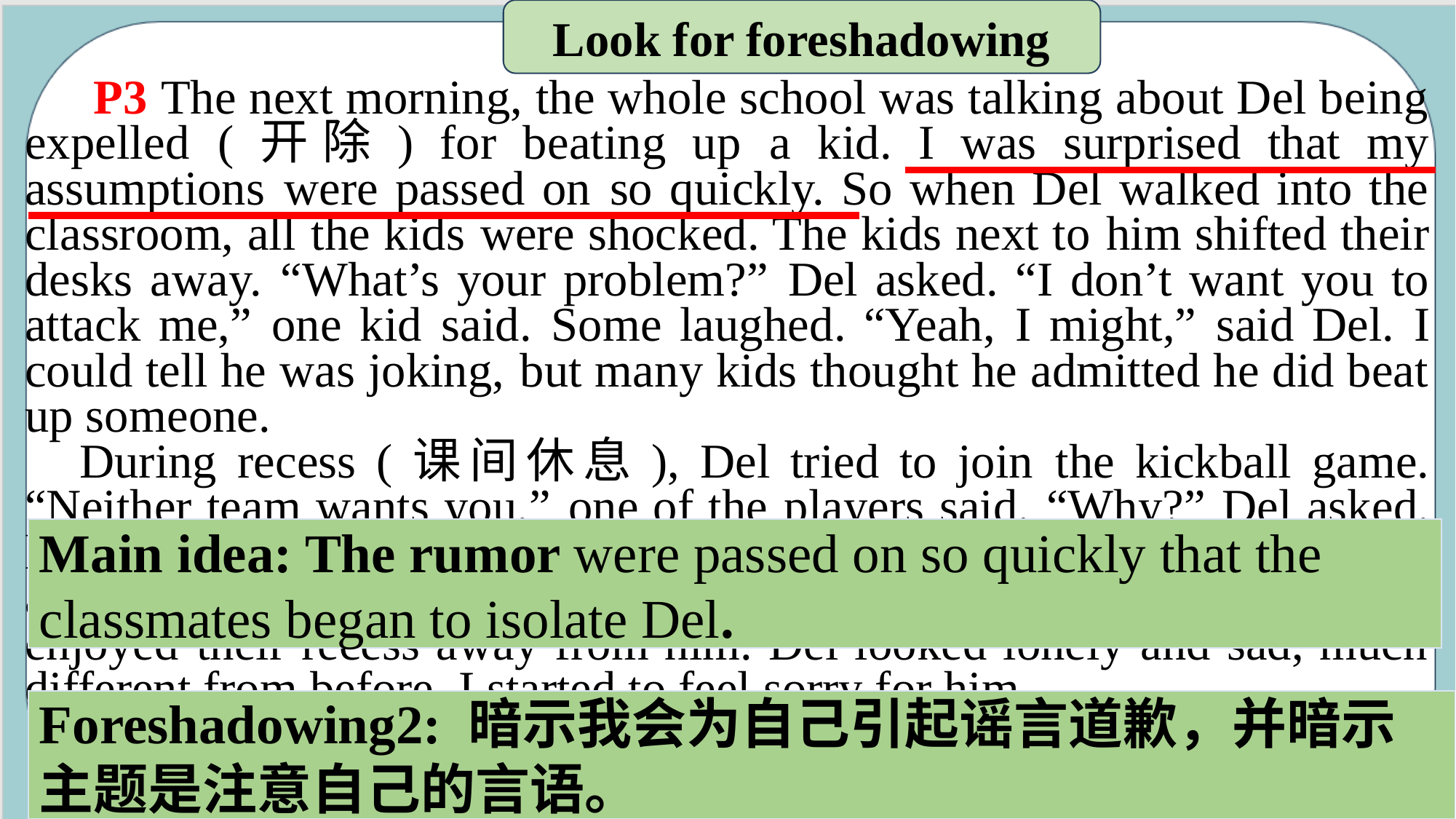

Look for foreshadowing
 P3 The next morning, the whole school was talking about Del being expelled (开除) for beating up a kid. I was surprised that my assumptions were passed on so quickly. So when Del walked into the classroom, all the kids were shocked. The kids next to him shifted their desks away. “What’s your problem?” Del asked. “I don’t want you to attack me,” one kid said. Some laughed. “Yeah, I might,” said Del. I could tell he was joking, but many kids thought he admitted he did beat up someone.
During recess (课间休息), Del tried to join the kickball game. “Neither team wants you,” one of the players said. “Why?” Del asked, looking confused. “I always play with you guys.” They ignored him and went on playing. Del sat by himself while the rest of the school enjoyed their recess away from him. Del looked lonely and sad, much different from before. I started to feel sorry for him.

Main idea: The rumor were passed on so quickly that the classmates began to isolate Del.
Foreshadowing2: 暗示我会为自己引起谣言道歉，并暗示主题是注意自己的言语。